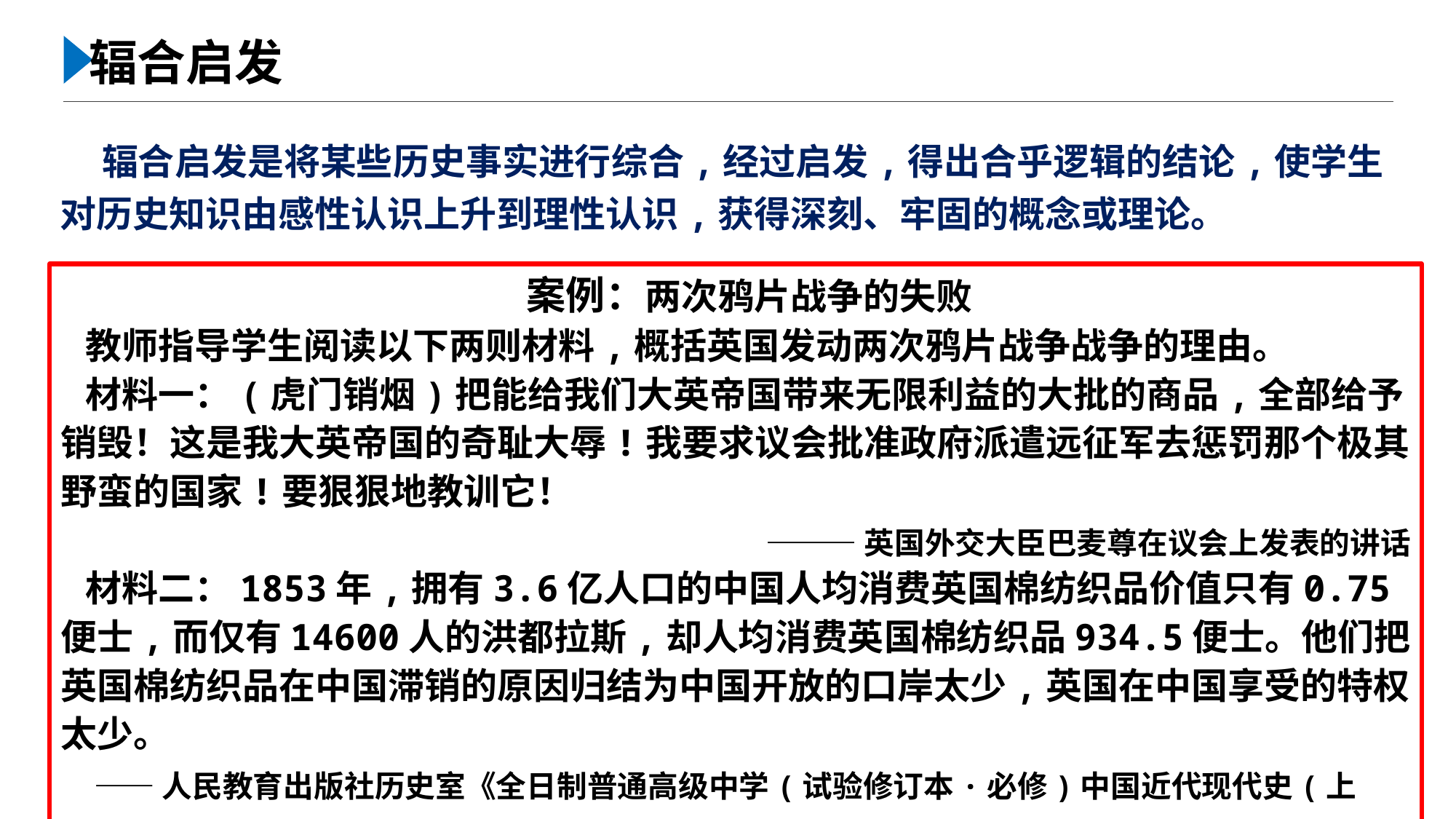

辐合启发

    辐合启发是将某些历史事实进行综合,经过启发,得出合乎逻辑的结论,使学生对历史知识由感性认识上升到理性认识,获得深刻、牢固的概念或理论。
  案例：两次鸦片战争的失败
  教师指导学生阅读以下两则材料,概括英国发动两次鸦片战争战争的理由。
  材料一：(虎门销烟)把能给我们大英帝国带来无限利益的大批的商品,全部给予销毁！这是我大英帝国的奇耻大辱!我要求议会批准政府派遣远征军去惩罚那个极其野蛮的国家!要狠狠地教训它！
———英国外交大臣巴麦尊在议会上发表的讲话
  材料二：1853年,拥有3.6亿人口的中国人均消费英国棉纺织品价值只有0.75便士,而仅有14600人的洪都拉斯,却人均消费英国棉纺织品934.5便士。他们把英国棉纺织品在中国滞销的原因归结为中国开放的口岸太少,英国在中国享受的特权太少。
     ——人民教育出版社历史室《全日制普通高级中学(试验修订本·必修)中国近代现代史(上册)》